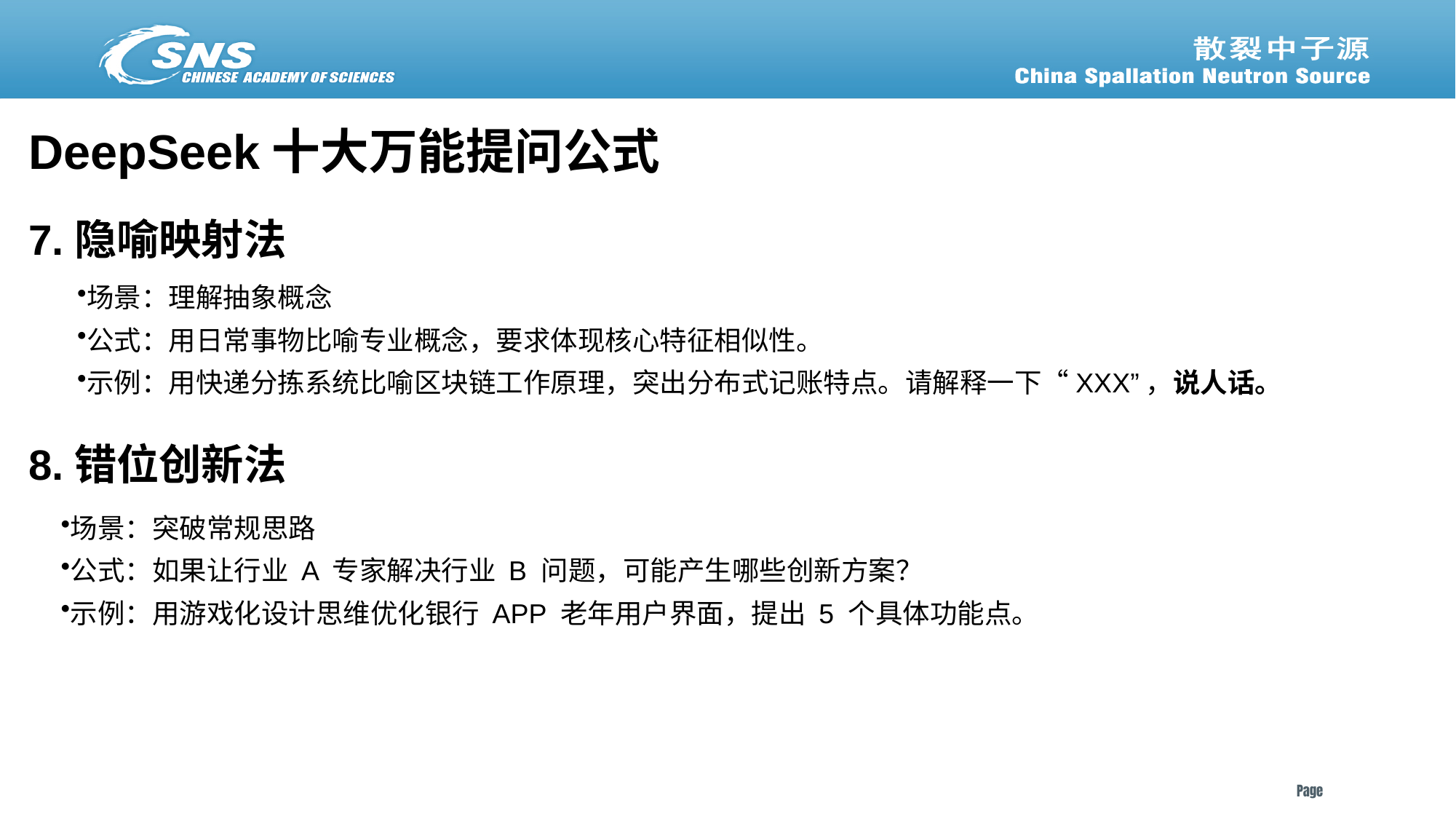

DeepSeek十大万能提问公式
7.隐喻映射法
场景：理解抽象概念
公式：用日常事物比喻专业概念，要求体现核心特征相似性。
示例：用快递分拣系统比喻区块链工作原理，突出分布式记账特点。请解释一下“XXX”，说人话。
8.错位创新法
场景：突破常规思路
公式：如果让行业 A 专家解决行业 B 问题，可能产生哪些创新方案？
示例：用游戏化设计思维优化银行 APP 老年用户界面，提出 5 个具体功能点。